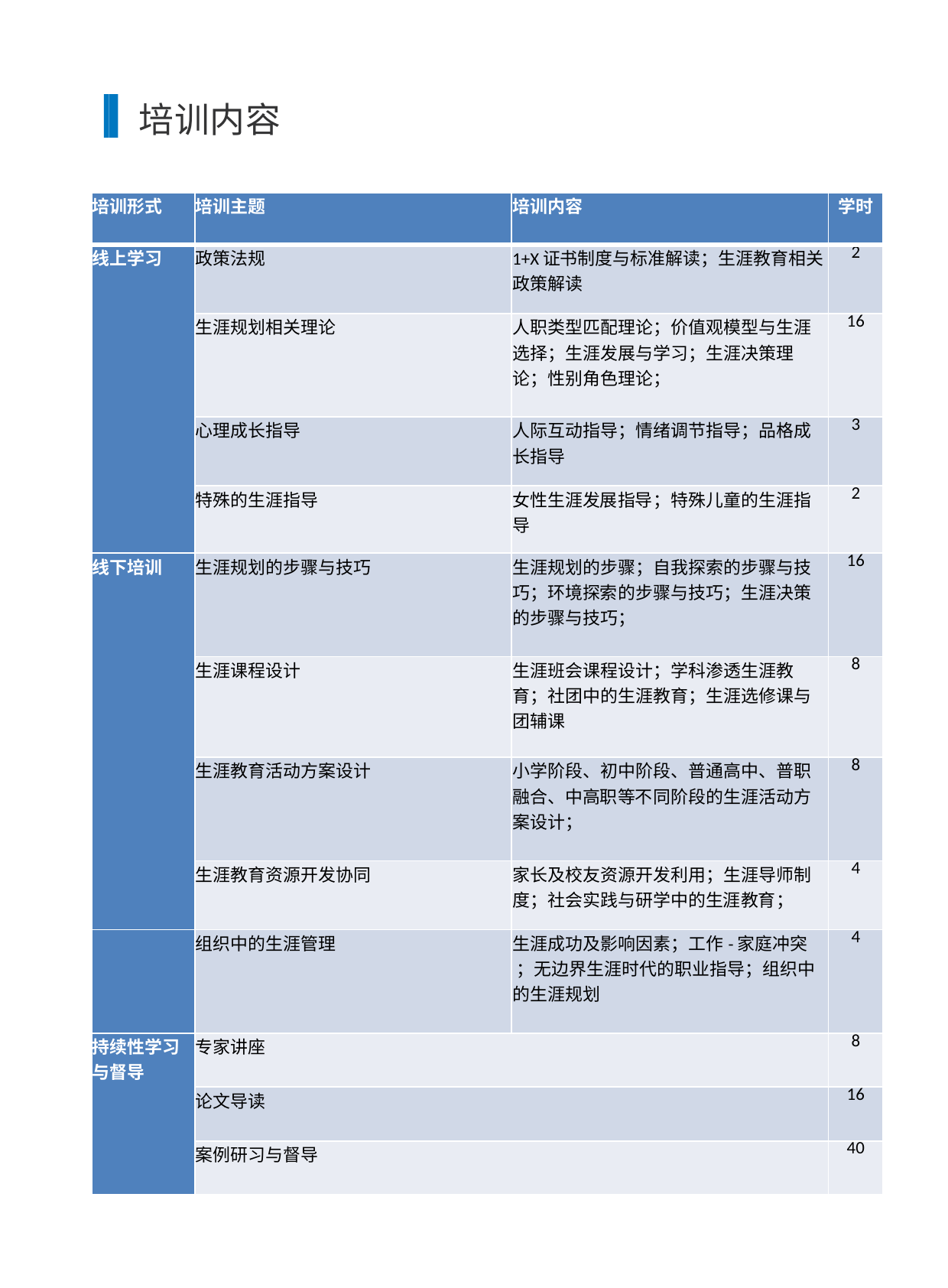

培训内容
| 培训形式 | 培训主题 | 培训内容 | 学时 |
| --- | --- | --- | --- |
| 线上学习 | 政策法规 | 1+X证书制度与标准解读；生涯教育相关政策解读 | 2 |
|  | 生涯规划相关理论 | 人职类型匹配理论；价值观模型与生涯选择；生涯发展与学习；生涯决策理论；性别角色理论； | 16 |
|  | 心理成长指导 | 人际互动指导；情绪调节指导；品格成长指导 | 3 |
|  | 特殊的生涯指导 | 女性生涯发展指导；特殊儿童的生涯指导 | 2 |
| 线下培训 | 生涯规划的步骤与技巧 | 生涯规划的步骤；自我探索的步骤与技巧；环境探索的步骤与技巧；生涯决策的步骤与技巧； | 16 |
|  | 生涯课程设计 | 生涯班会课程设计；学科渗透生涯教育；社团中的生涯教育；生涯选修课与团辅课 | 8 |
|  | 生涯教育活动方案设计 | 小学阶段、初中阶段、普通高中、普职融合、中高职等不同阶段的生涯活动方案设计； | 8 |
|  | 生涯教育资源开发协同 | 家长及校友资源开发利用；生涯导师制度；社会实践与研学中的生涯教育； | 4 |
|  | 组织中的生涯管理 | 生涯成功及影响因素；工作-家庭冲突 ；无边界生涯时代的职业指导；组织中的生涯规划 | 4 |
| 持续性学习与督导 | 专家讲座 |  | 8 |
|  | 论文导读 |  | 16 |
|  | 案例研习与督导 |  | 40 |
培训内容